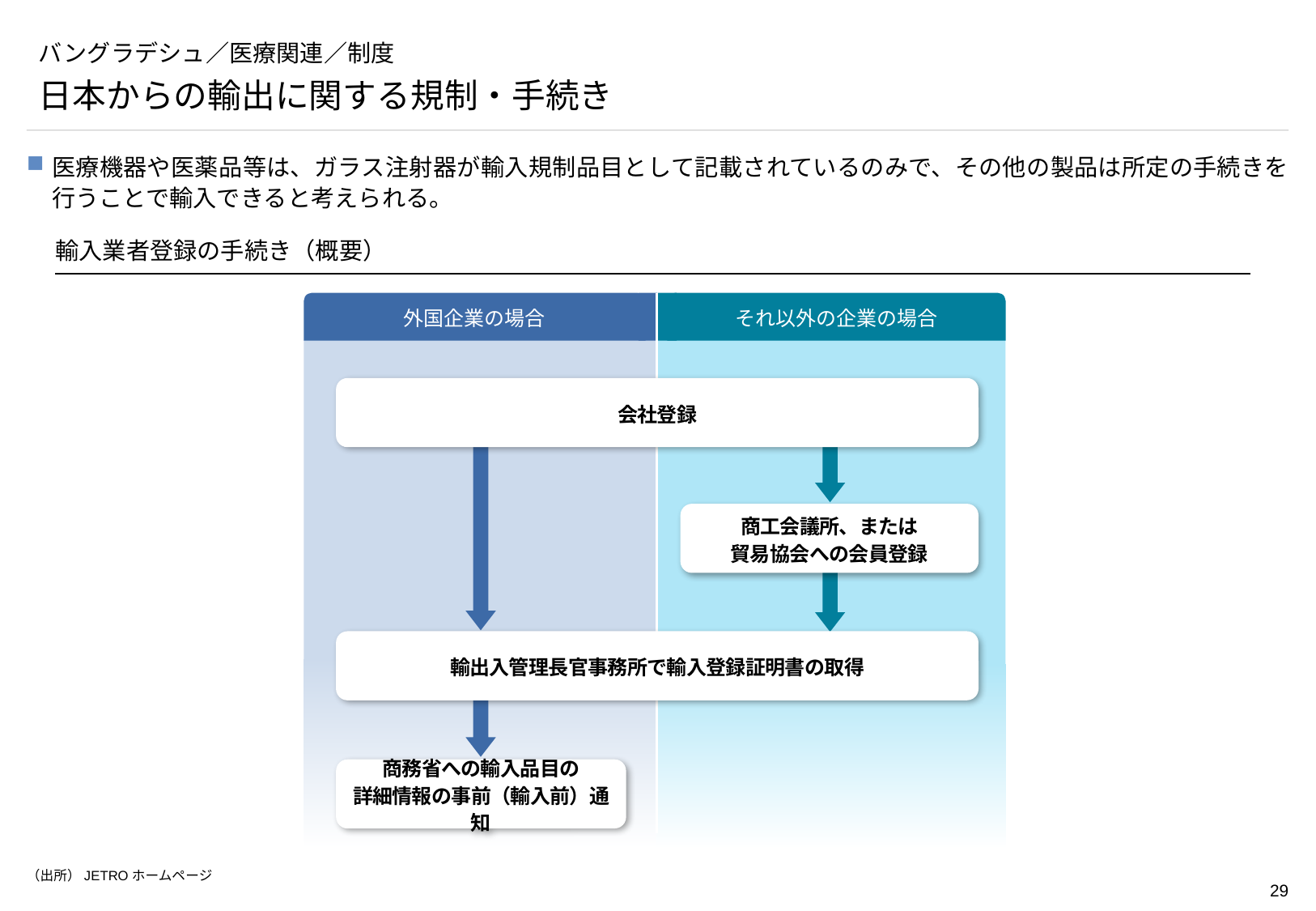

# バングラデシュ／医療関連／制度
日本からの輸出に関する規制・手続き
医療機器や医薬品等は、ガラス注射器が輸入規制品目として記載されているのみで、その他の製品は所定の手続きを行うことで輸入できると考えられる。
輸入業者登録の手続き（概要）
外国企業の場合

それ以外の企業の場合

会社登録

商工会議所、または
貿易協会への会員登録

輸出入管理長官事務所で輸入登録証明書の取得

商務省への輸入品目の
詳細情報の事前（輸入前）通知
（出所）JETROホームページ